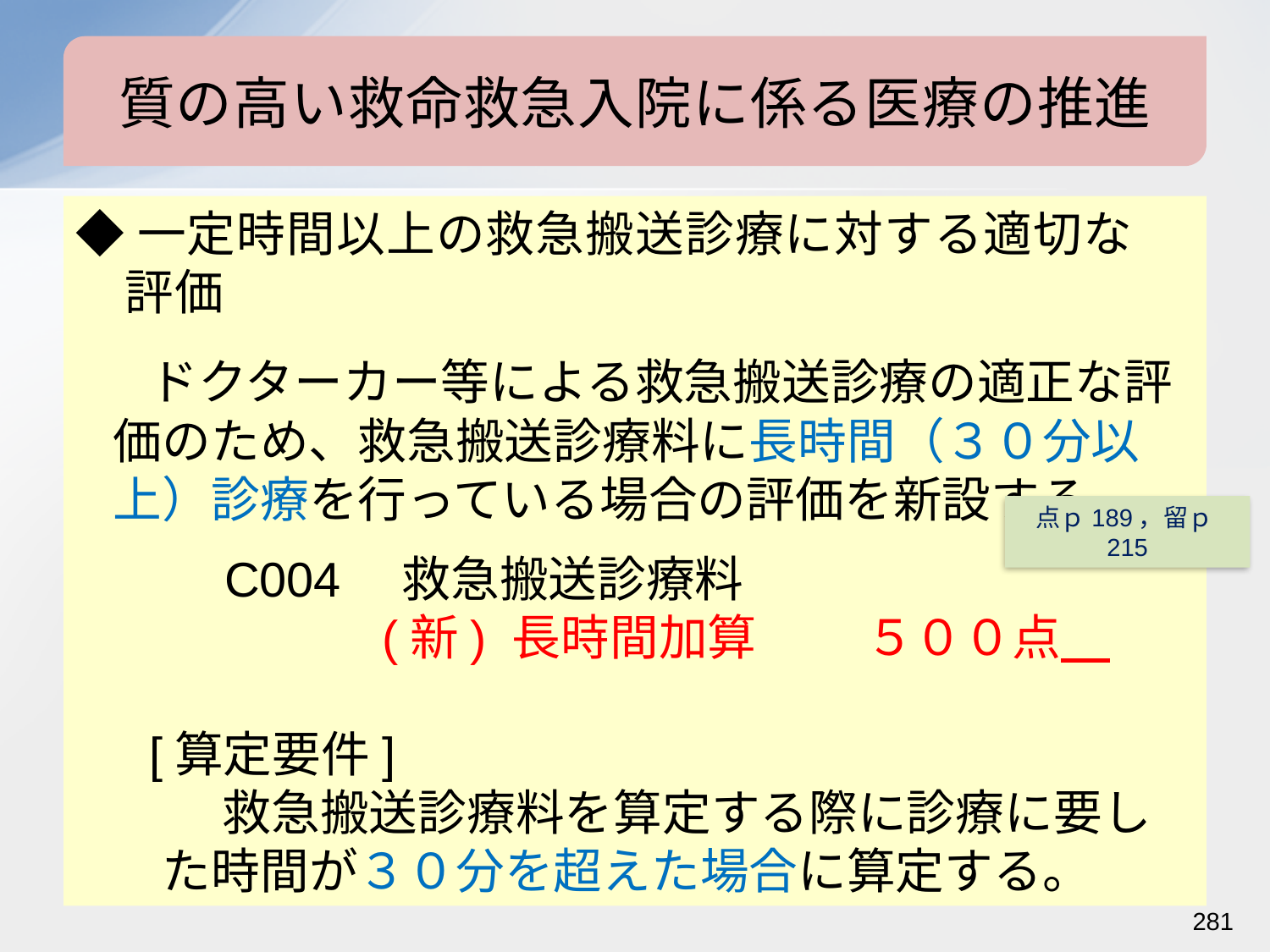

質の高い救命救急入院に係る医療の推進
◆一定時間以上の救急搬送診療に対する適切な
評価
ドクターカー等による救急搬送診療の適正な評価のため、救急搬送診療料に長時間（３０分以上）診療を行っている場合の評価を新設する。
　C004　救急搬送診療料
　　　　 (新) 長時間加算　　 ５００点

[算定要件]
　 救急搬送診療料を算定する際に診療に要した時間が３０分を超えた場合に算定する。
点ｐ189，留ｐ215
281